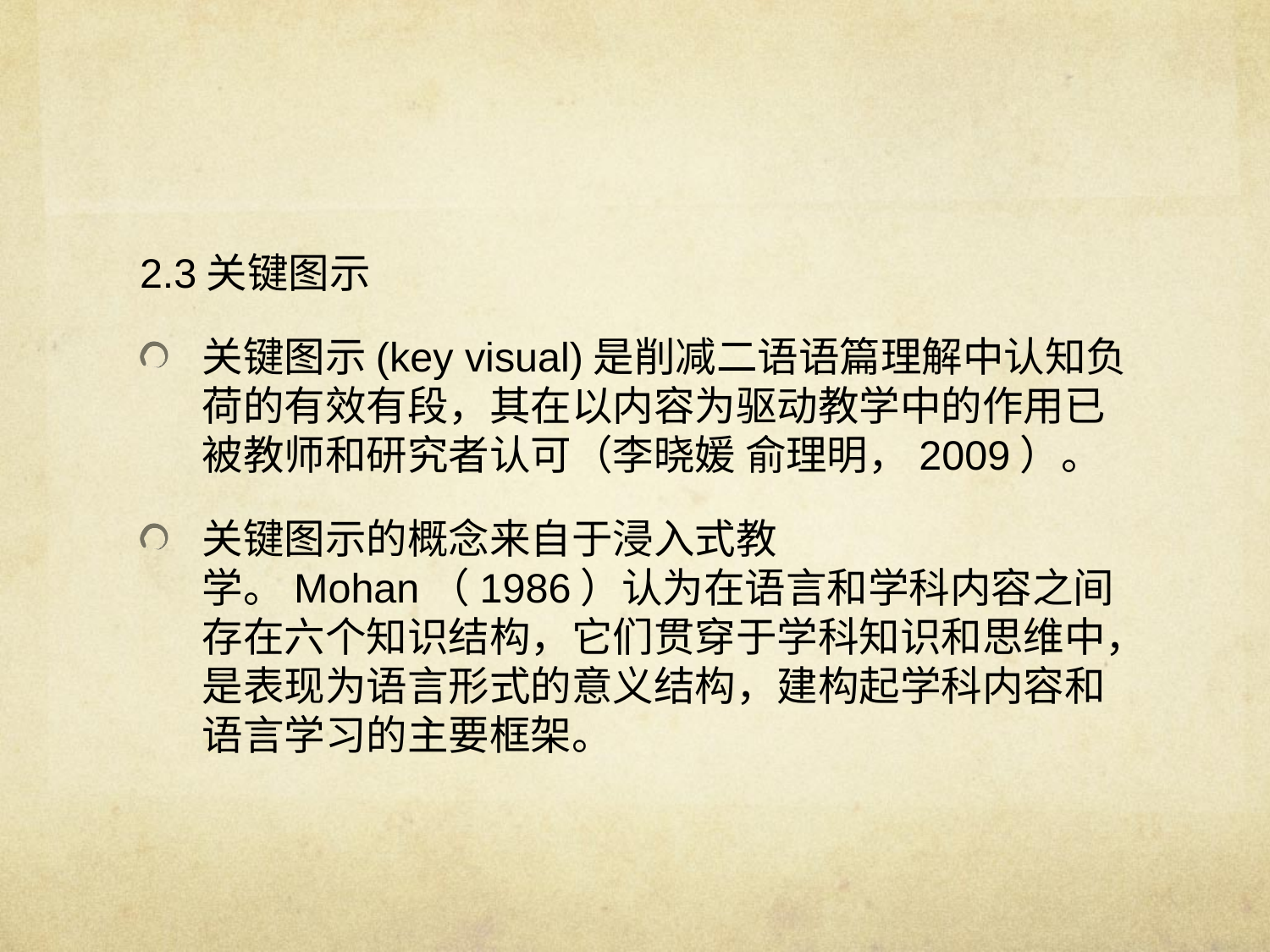

#
2.3关键图示
关键图示(key visual)是削减二语语篇理解中认知负荷的有效有段，其在以内容为驱动教学中的作用已被教师和研究者认可（李晓媛 俞理明，2009）。
关键图示的概念来自于浸入式教学。Mohan（1986）认为在语言和学科内容之间存在六个知识结构，它们贯穿于学科知识和思维中，是表现为语言形式的意义结构，建构起学科内容和语言学习的主要框架。